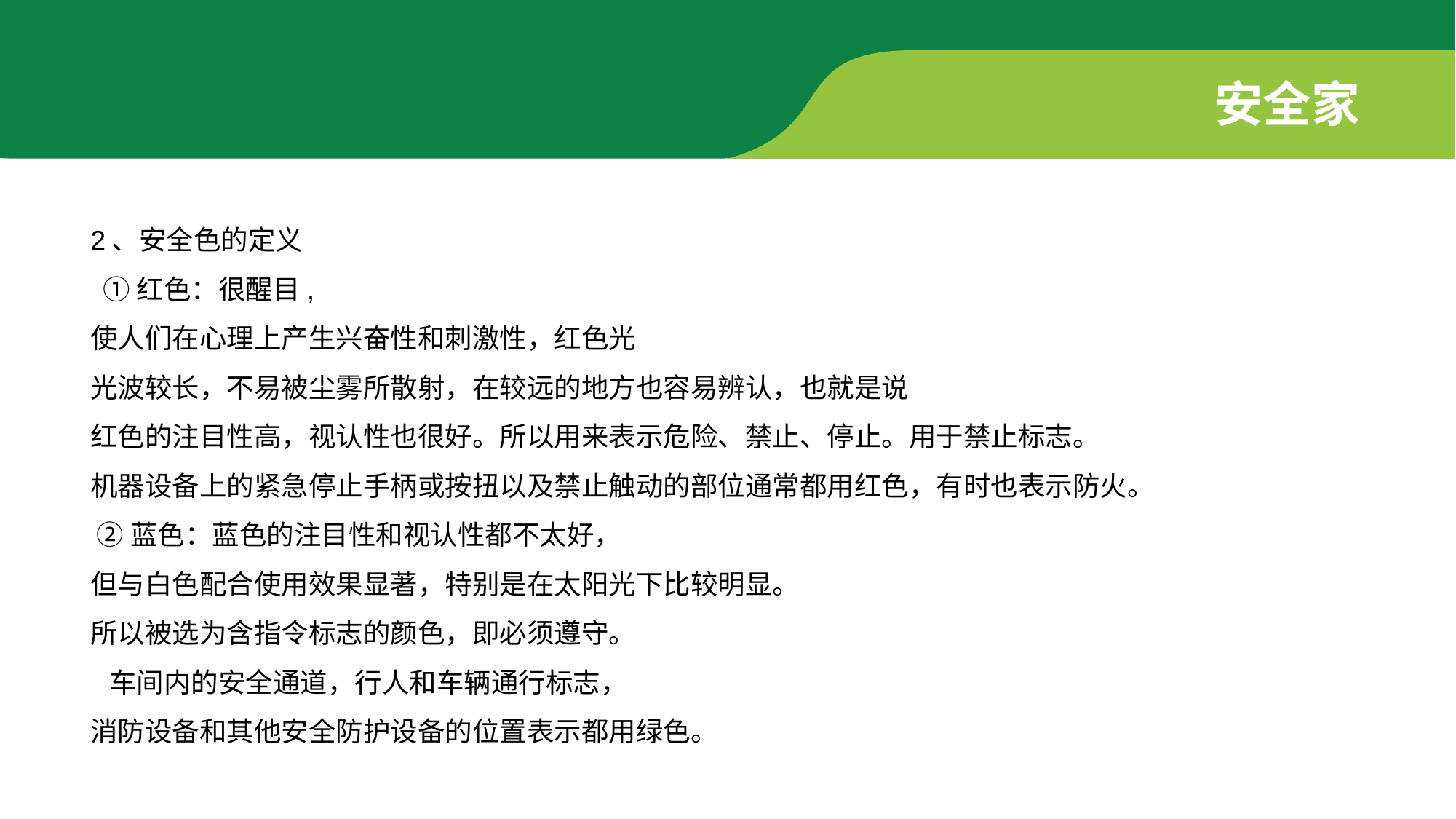

安全家
2、安全色的定义
  ①红色：很醒目,
使人们在心理上产生兴奋性和刺激性，红色光
光波较长，不易被尘雾所散射，在较远的地方也容易辨认，也就是说
红色的注目性高，视认性也很好。所以用来表示危险、禁止、停止。用于禁止标志。
机器设备上的紧急停止手柄或按扭以及禁止触动的部位通常都用红色，有时也表示防火。
 ②蓝色：蓝色的注目性和视认性都不太好，
但与白色配合使用效果显著，特别是在太阳光下比较明显。
所以被选为含指令标志的颜色，即必须遵守。
  车间内的安全通道，行人和车辆通行标志，
消防设备和其他安全防护设备的位置表示都用绿色。